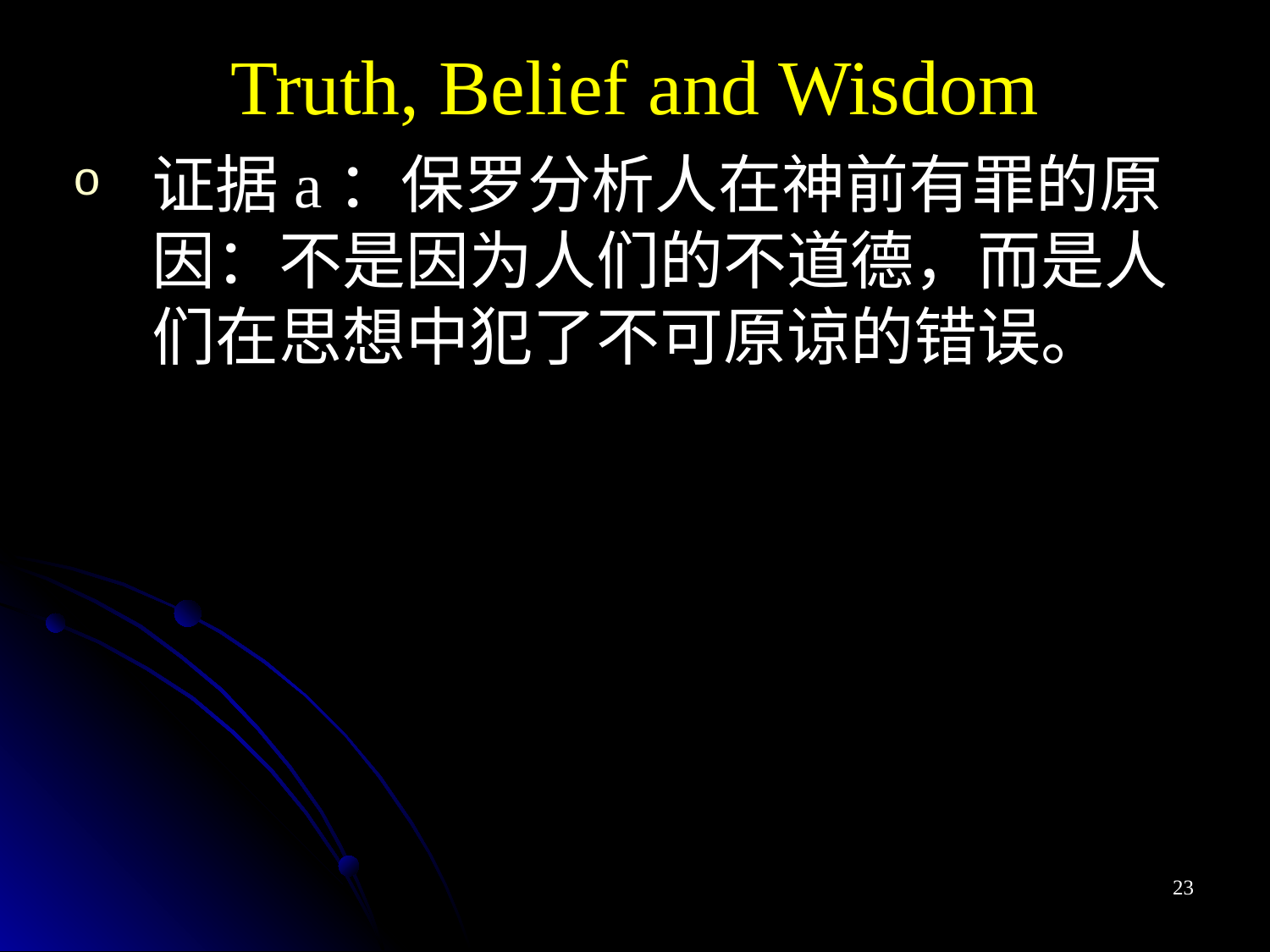

Truth, Belief and Wisdom
证据a：保罗分析人在神前有罪的原因：不是因为人们的不道德，而是人们在思想中犯了不可原谅的错误。
23